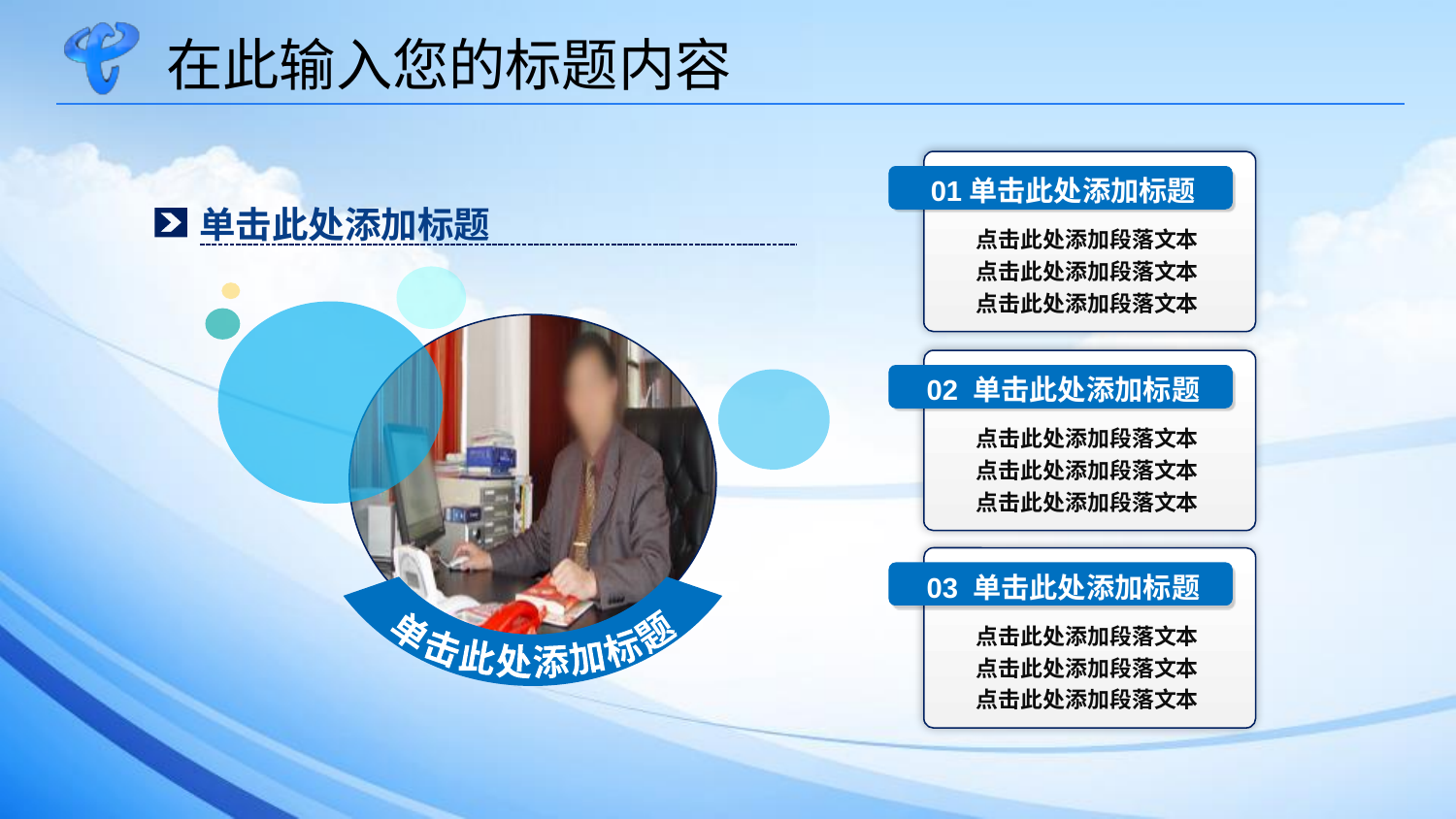

在此输入您的标题内容

01单击此处添加标题
单击此处添加标题

点击此处添加段落文本
点击此处添加段落文本
点击此处添加段落文本

02 单击此处添加标题

点击此处添加段落文本
点击此处添加段落文本
点击此处添加段落文本
单击此处添加标题

03 单击此处添加标题

点击此处添加段落文本
点击此处添加段落文本
点击此处添加段落文本